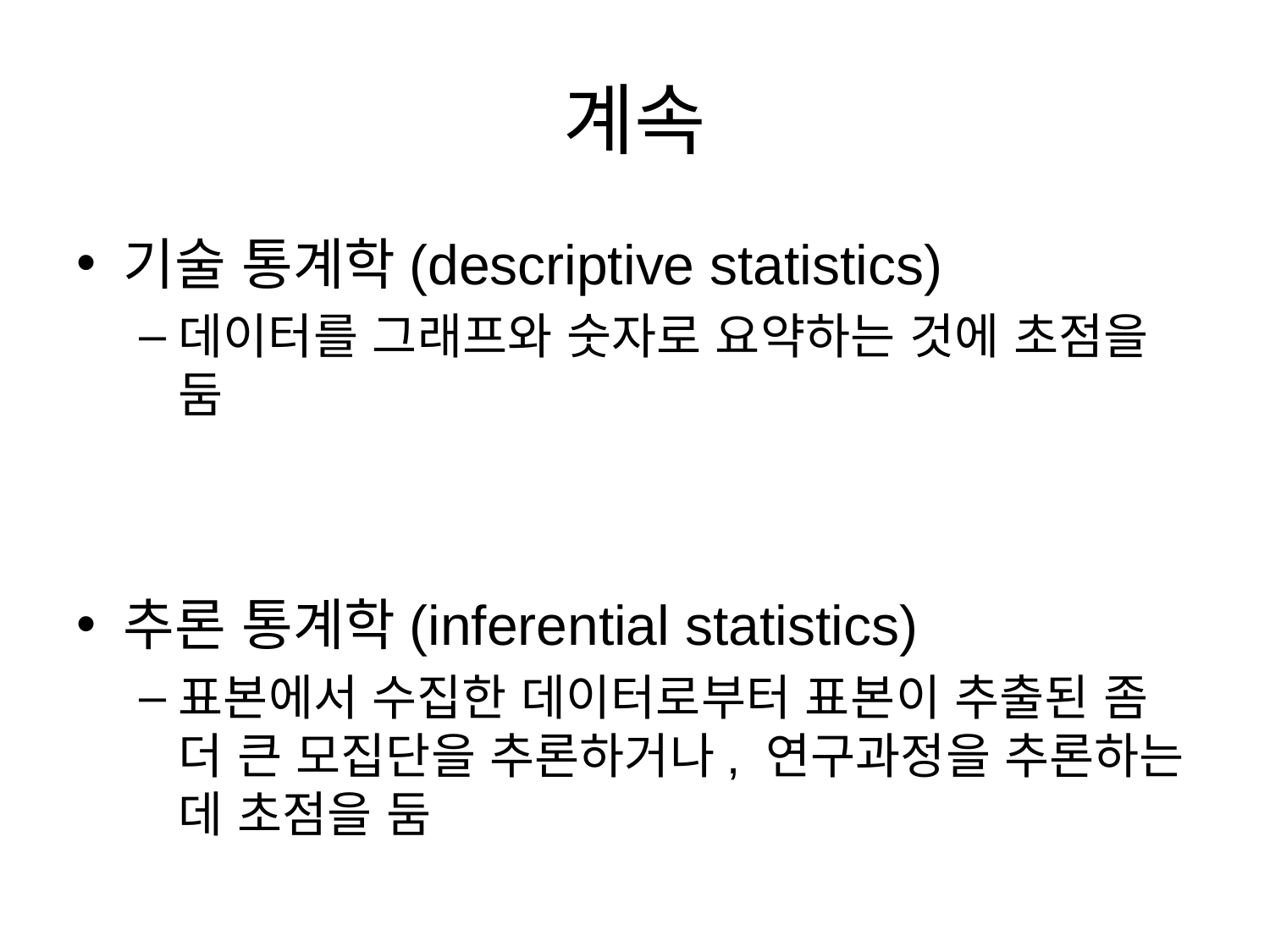

# 계속
기술 통계학(descriptive statistics)
데이터를 그래프와 숫자로 요약하는 것에 초점을 둠

추론 통계학(inferential statistics)
표본에서 수집한 데이터로부터 표본이 추출된 좀 더 큰 모집단을 추론하거나, 연구과정을 추론하는 데 초점을 둠